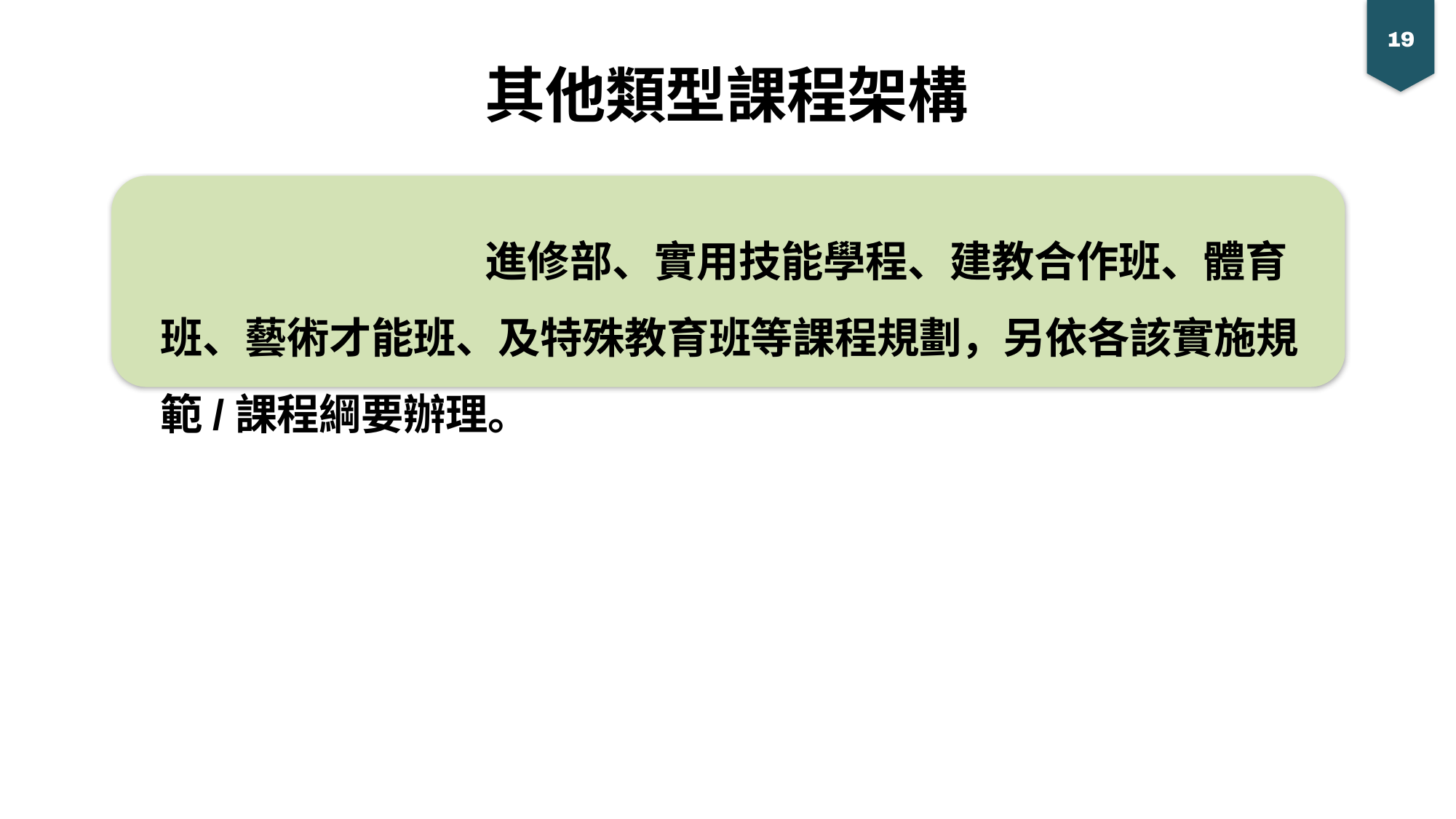

19
其他類型課程架構

進修部、實用技能學程、建教合作班、體育班、藝術才能班、及特殊教育班等課程規劃，另依各該實施規範/課程綱要辦理。